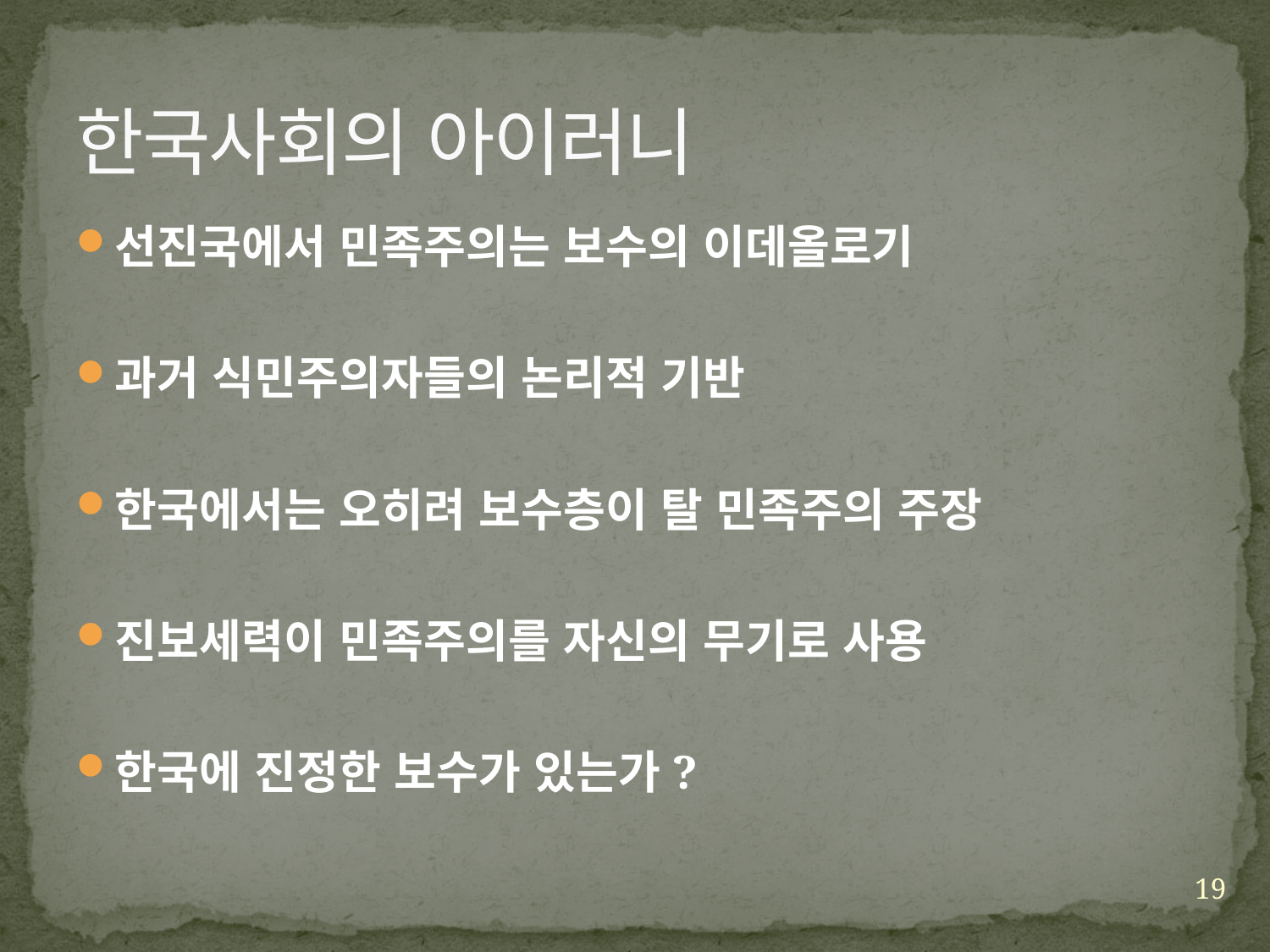

# 한국사회의 아이러니
선진국에서 민족주의는 보수의 이데올로기

과거 식민주의자들의 논리적 기반

한국에서는 오히려 보수층이 탈 민족주의 주장

진보세력이 민족주의를 자신의 무기로 사용

한국에 진정한 보수가 있는가?
19